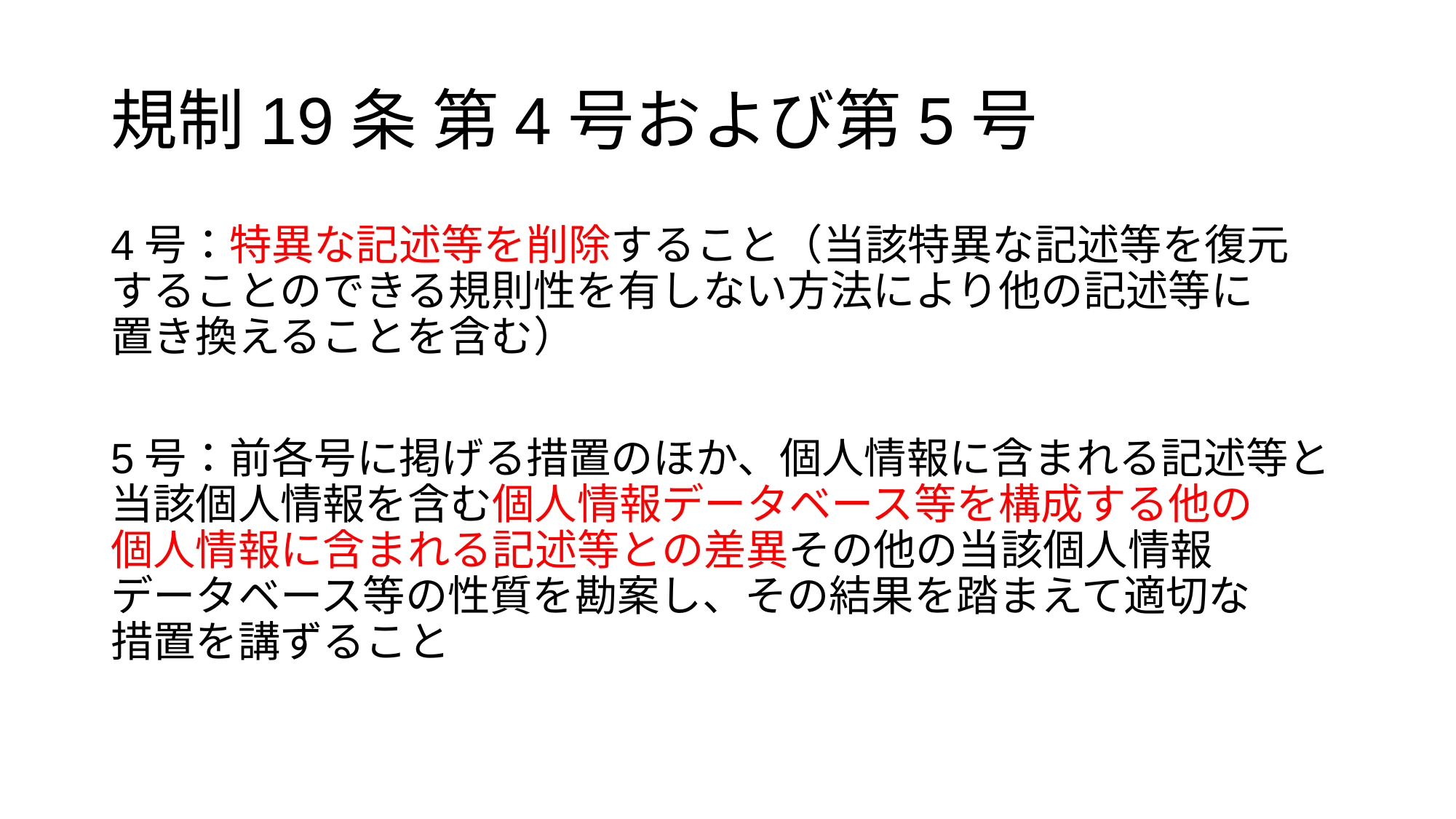

# 規制19条 第4号および第5号
4号：特異な記述等を削除すること（当該特異な記述等を復元
することのできる規則性を有しない方法により他の記述等に
置き換えることを含む）

5号：前各号に掲げる措置のほか、個人情報に含まれる記述等と当該個人情報を含む個人情報データベース等を構成する他の
個人情報に含まれる記述等との差異その他の当該個人情報
データベース等の性質を勘案し、その結果を踏まえて適切な
措置を講ずること